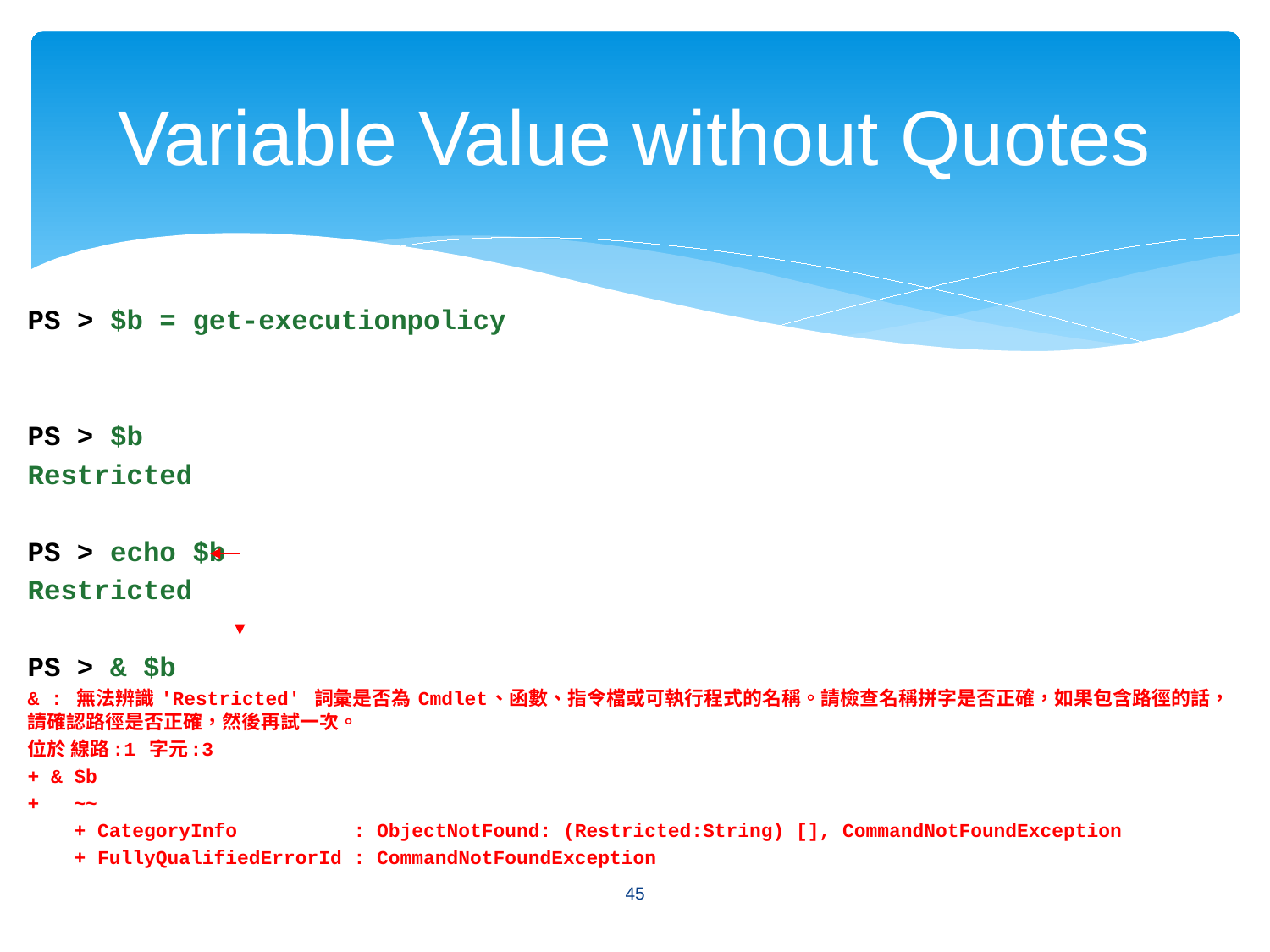

# Variable Value without Quotes
PS > $b = get-executionpolicy

PS > $b
Restricted

PS > echo $b
Restricted

PS > & $b
& : 無法辨識 'Restricted' 詞彙是否為 Cmdlet、函數、指令檔或可執行程式的名稱。請檢查名稱拼字是否正確，如果包含路徑的話，請確認路徑是否正確，然後再試一次。
位於 線路:1 字元:3
+ & $b
+   ~~
    + CategoryInfo          : ObjectNotFound: (Restricted:String) [], CommandNotFoundException
    + FullyQualifiedErrorId : CommandNotFoundException

45